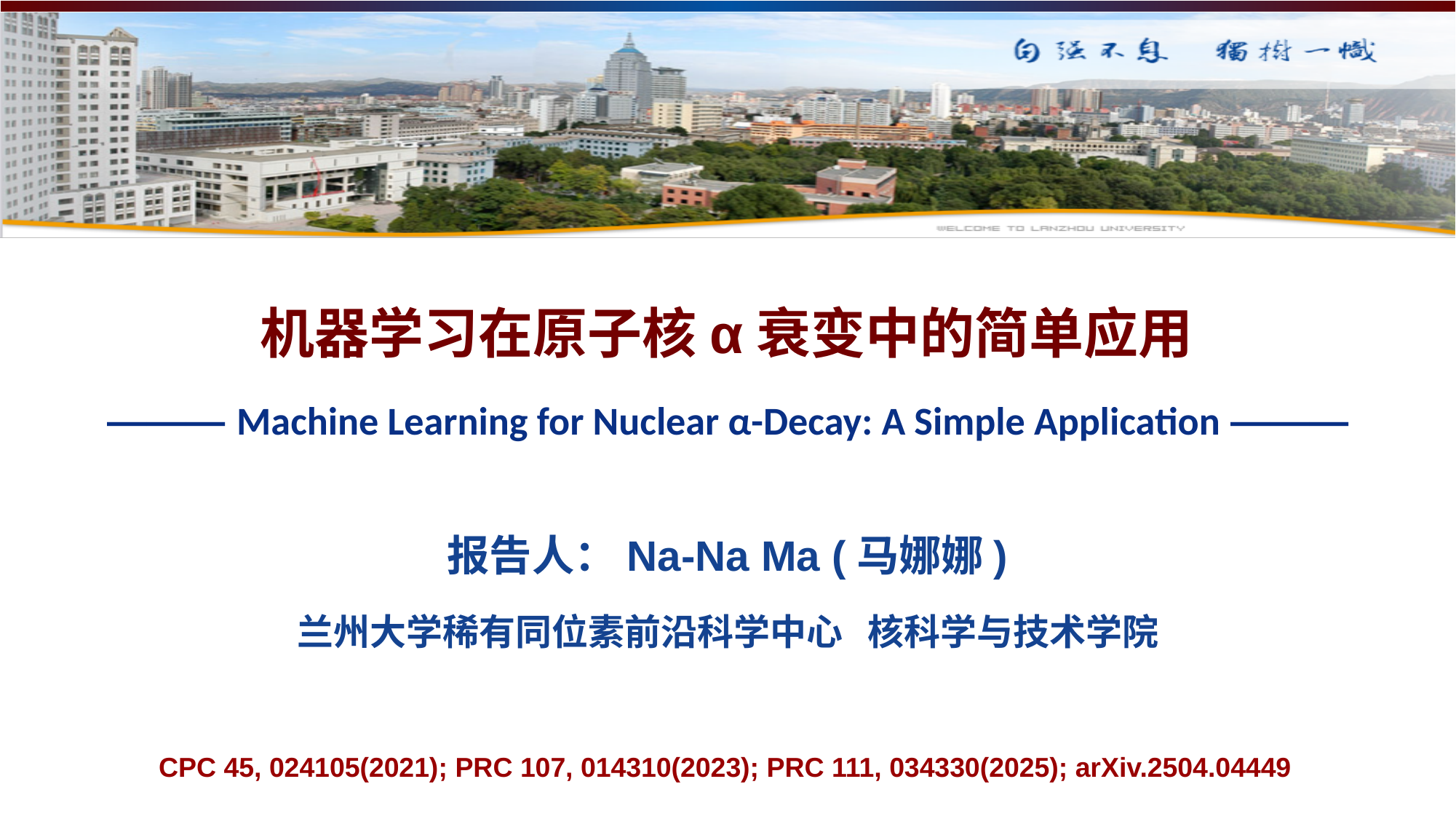

机器学习在原子核α衰变中的简单应用
——— Machine Learning for Nuclear α-Decay: A Simple Application ———
报告人：Na-Na Ma (马娜娜)
兰州大学稀有同位素前沿科学中心   核科学与技术学院
  CPC 45, 024105(2021); PRC 107, 014310(2023); PRC 111, 034330(2025); arXiv.2504.04449
#